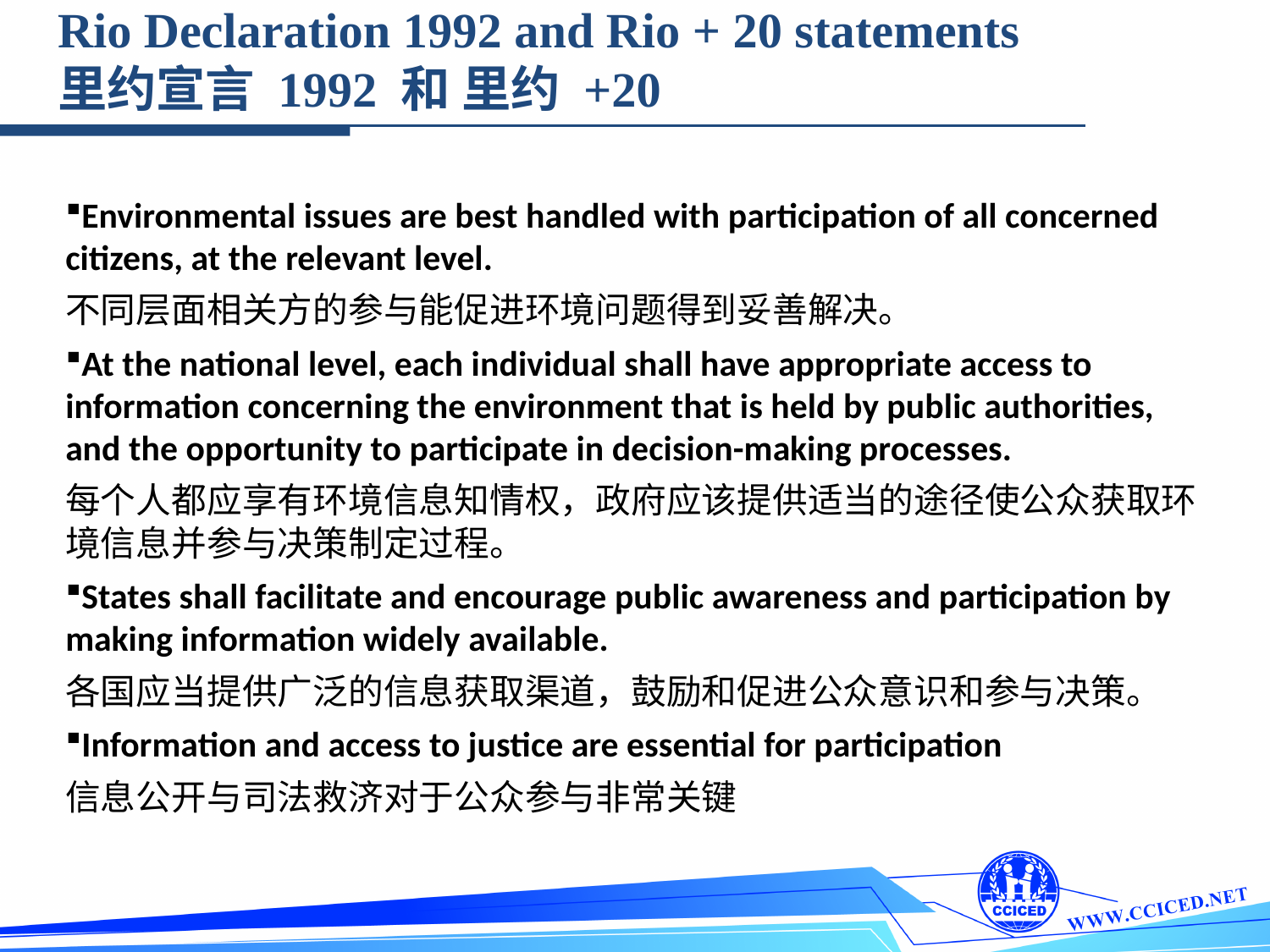

Rio Declaration 1992 and Rio + 20 statements
里约宣言 1992 和 里约 +20
Environmental issues are best handled with participation of all concerned citizens, at the relevant level.
不同层面相关方的参与能促进环境问题得到妥善解决。
At the national level, each individual shall have appropriate access to information concerning the environment that is held by public authorities, and the opportunity to participate in decision-making processes.
每个人都应享有环境信息知情权，政府应该提供适当的途径使公众获取环境信息并参与决策制定过程。
States shall facilitate and encourage public awareness and participation by making information widely available.
各国应当提供广泛的信息获取渠道，鼓励和促进公众意识和参与决策。
Information and access to justice are essential for participation
信息公开与司法救济对于公众参与非常关键